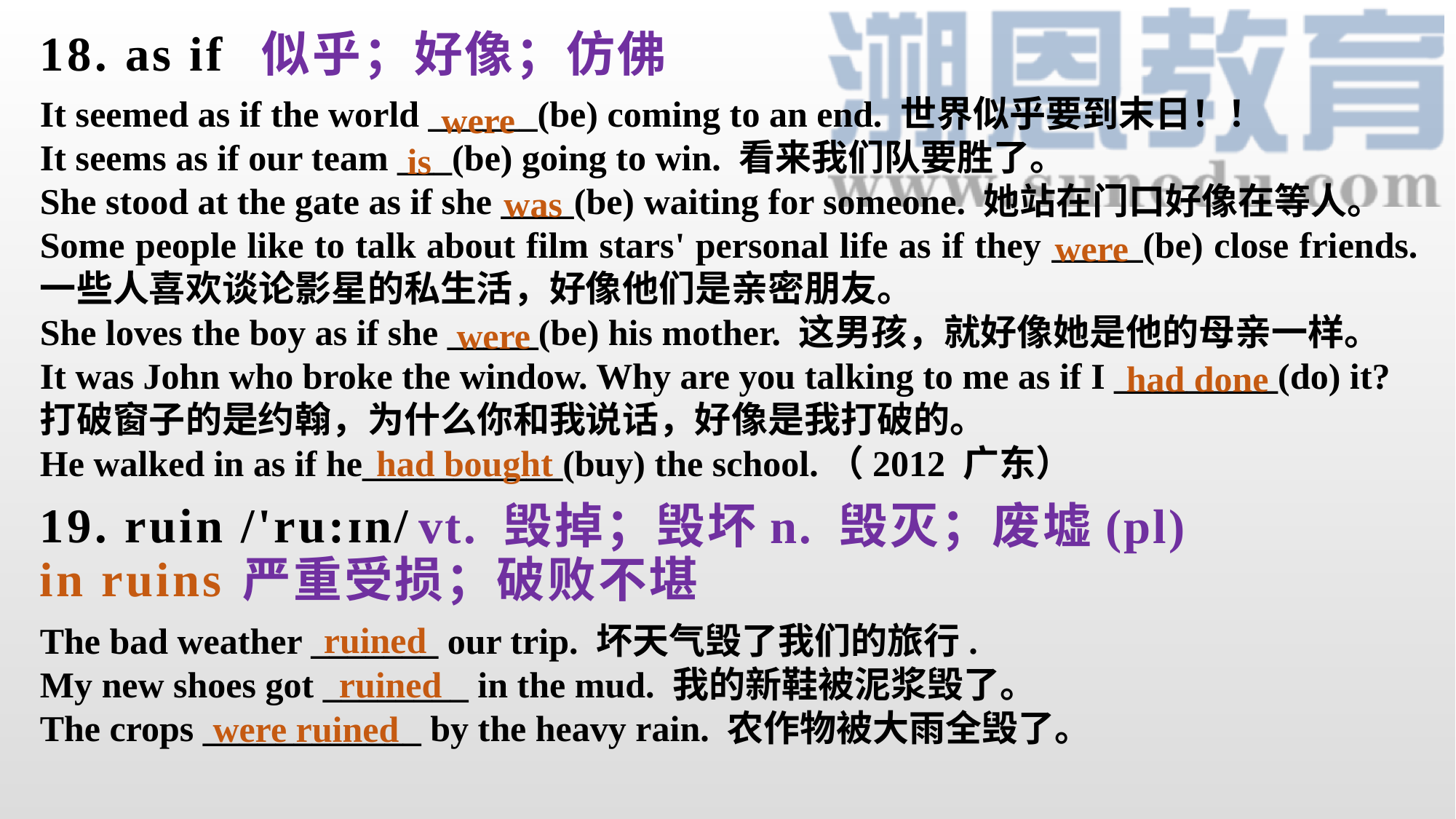

18. as if
 似乎；好像；仿佛

It seemed as if the world ______(be) coming to an end. 世界似乎要到末日！！
It seems as if our team ___(be) going to win. 看来我们队要胜了。
She stood at the gate as if she ____(be) waiting for someone. 她站在门口好像在等人。
Some people like to talk about film stars' personal life as if they _____(be) close friends. 一些人喜欢谈论影星的私生活，好像他们是亲密朋友。
She loves the boy as if she _____(be) his mother. 这男孩，就好像她是他的母亲一样。
It was John who broke the window. Why are you talking to me as if I _________(do) it?
打破窗子的是约翰，为什么你和我说话，好像是我打破的。
He walked in as if he___________(buy) the school.（2012 广东）

were
is
was
were
were
had done
had bought
19. ruin /'ru:ɪn/
 vt. 毁掉；毁坏n. 毁灭；废墟(pl)
in ruins
严重受损；破败不堪
ruined
The bad weather _______ our trip. 坏天气毁了我们的旅行.
My new shoes got ________ in the mud. 我的新鞋被泥浆毁了。
The crops ____________ by the heavy rain. 农作物被大雨全毁了。

ruined
were ruined